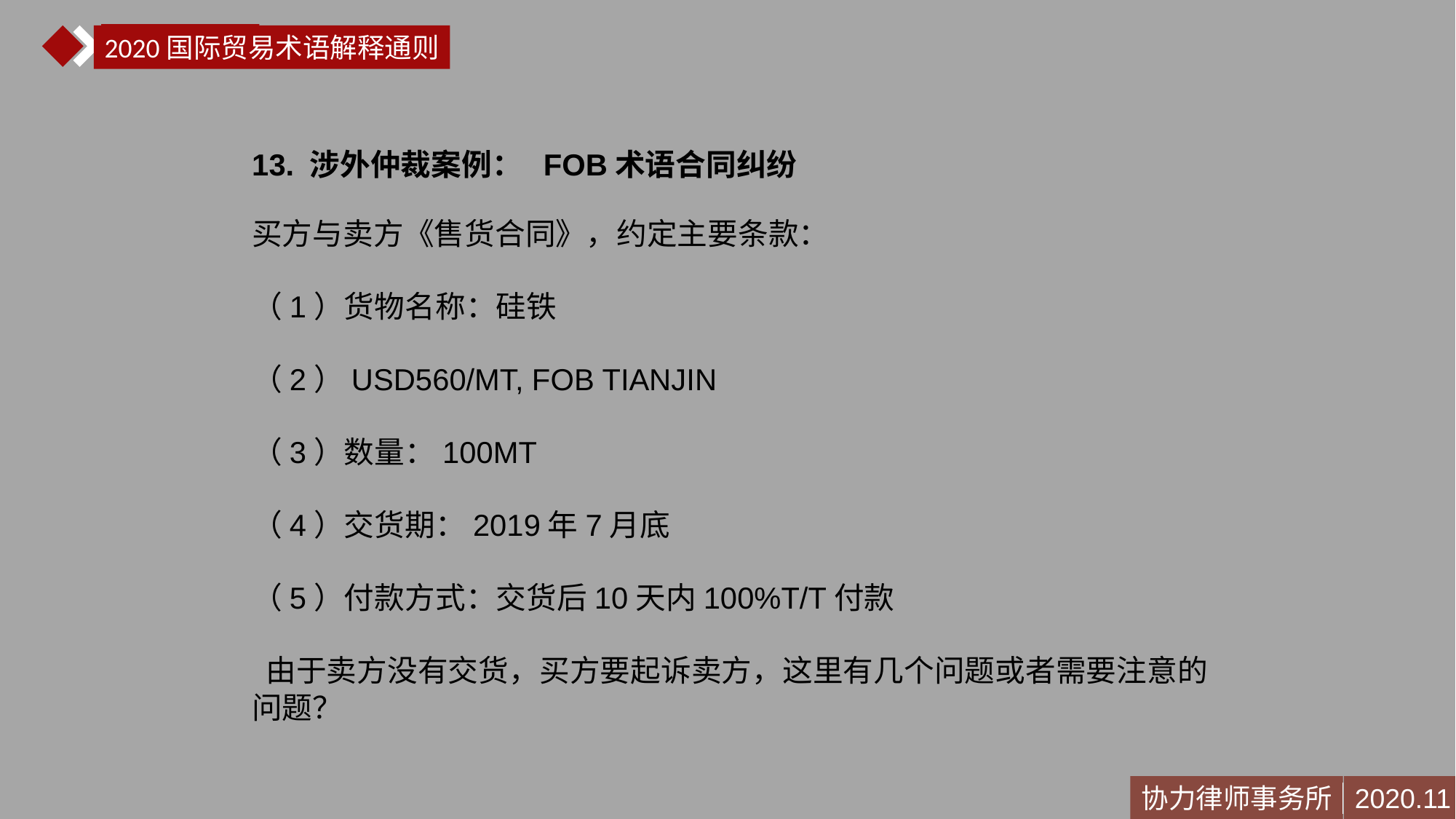

国际贸易法

2020国际贸易术语解释通则

13. 涉外仲裁案例：  FOB术语合同纠纷

买方与卖方《售货合同》，约定主要条款：

（1）货物名称：硅铁

（2）USD560/MT, FOB TIANJIN

（3）数量：100MT

（4）交货期：2019年7月底

（5）付款方式：交货后10天内100%T/T付款

 由于卖方没有交货，买方要起诉卖方，这里有几个问题或者需要注意的问题？

协力律师事务所
2020.11